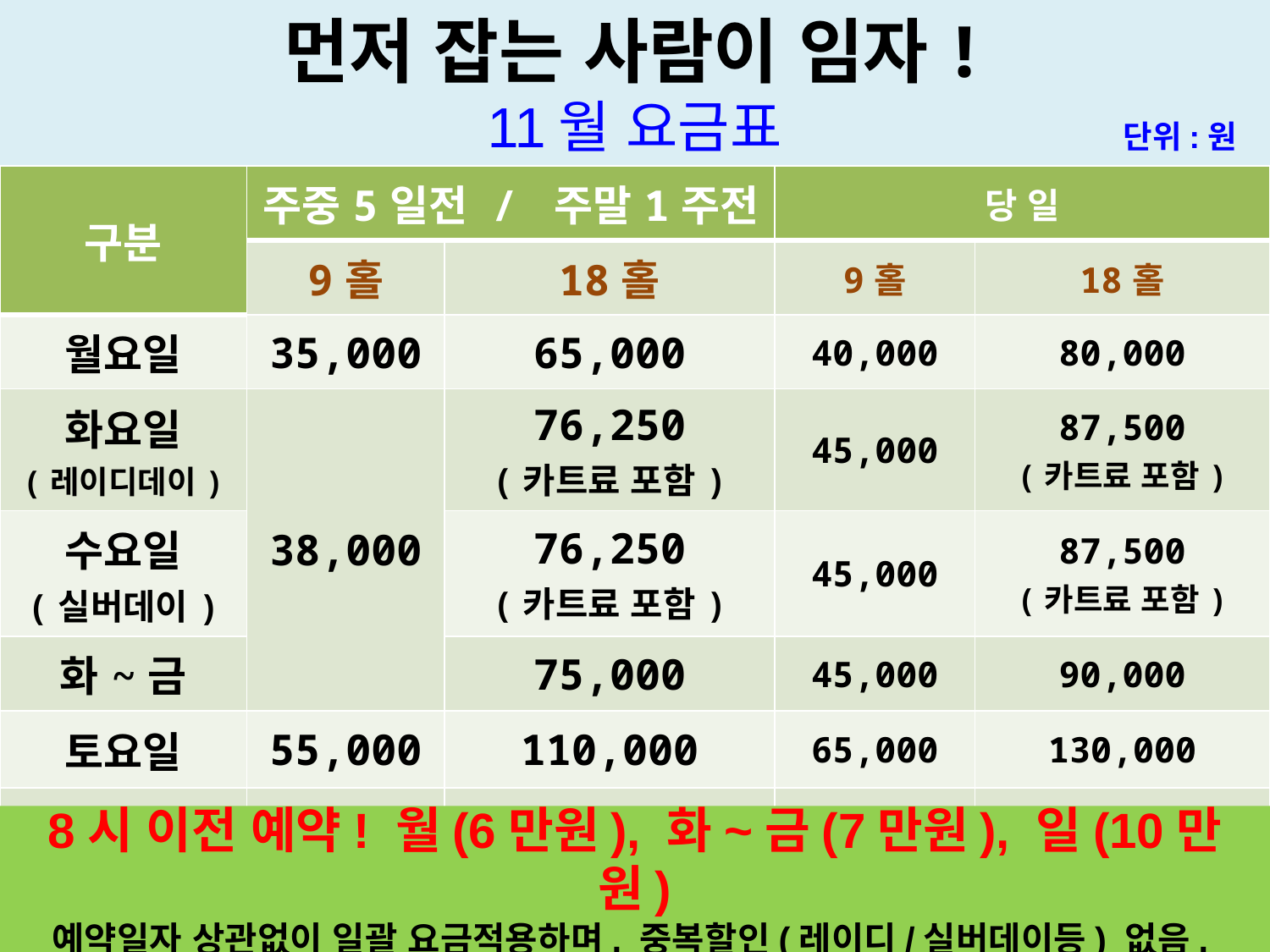

먼저 잡는 사람이 임자!
11월 요금표
단위:원
| 구분 | 주중5일전 / 주말1주전 |  | 당 일 |  |
| --- | --- | --- | --- | --- |
|  | 9홀 | 18홀 | 9홀 | 18홀 |
| 월요일 | 35,000 | 65,000 | 40,000 | 80,000 |
| 화요일 (레이디데이) | 38,000 | 76,250 (카트료 포함) | 45,000 | 87,500 (카트료 포함) |
| 수요일 (실버데이) |  | 76,250 (카트료 포함) | 45,000 | 87,500 (카트료 포함) |
| 화~금 |  | 75,000 | 45,000 | 90,000 |
| 토요일 | 55,000 | 110,000 | 65,000 | 130,000 |
| 일요일 | 50,000 | 110,000 | 65,000 | 130,000 |
8시 이전 예약! 월(6만원), 화~금(7만원), 일(10만원)
예약일자 상관없이 일괄 요금적용하며, 중복할인(레이디/실버데이등) 없음.